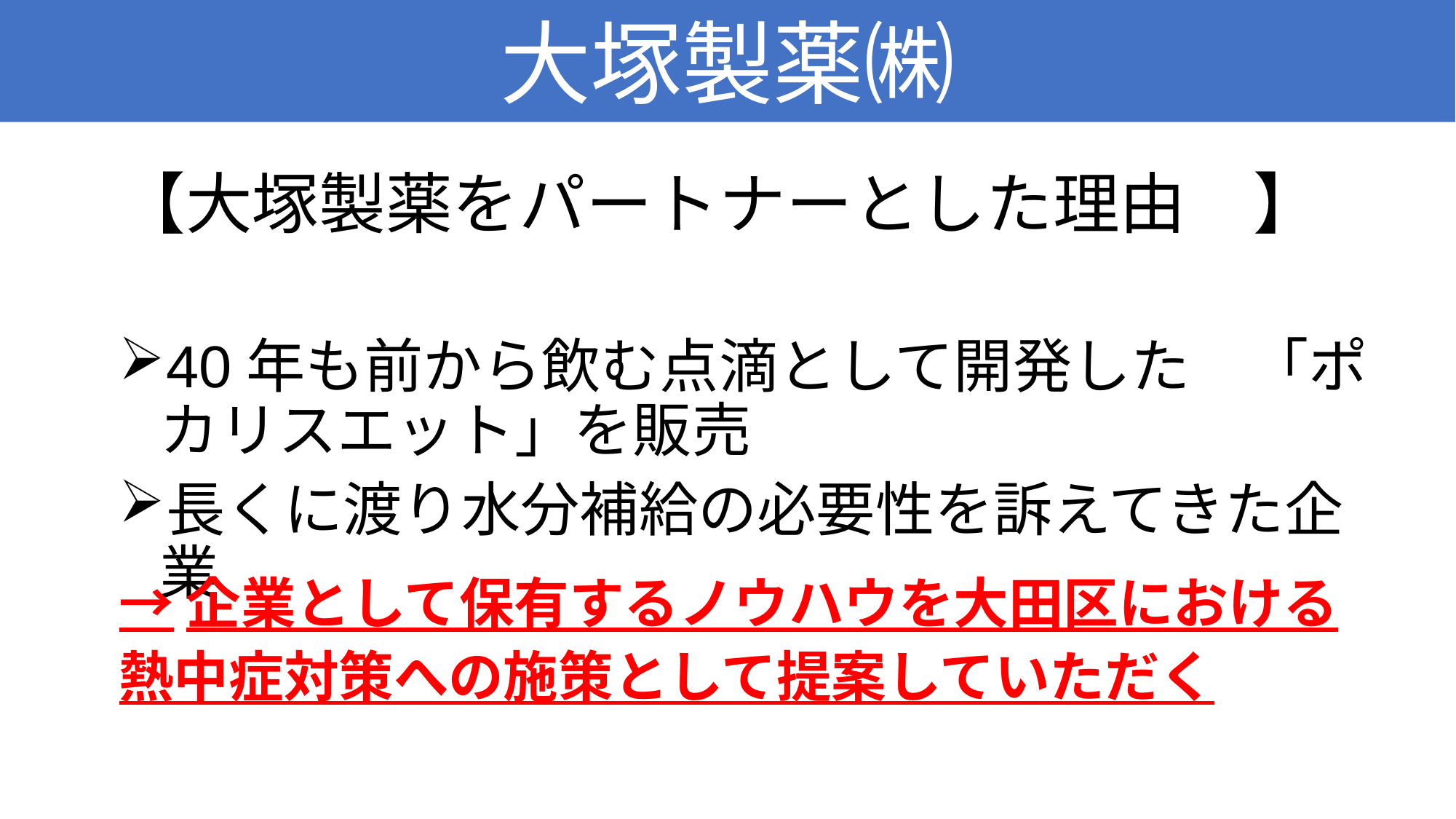

# 大塚製薬㈱
【大塚製薬をパートナーとした理由　】

40年も前から飲む点滴として開発した　「ポカリスエット」を販売
長くに渡り水分補給の必要性を訴えてきた企業

→企業として保有するノウハウを大田区における
熱中症対策への施策として提案していただく